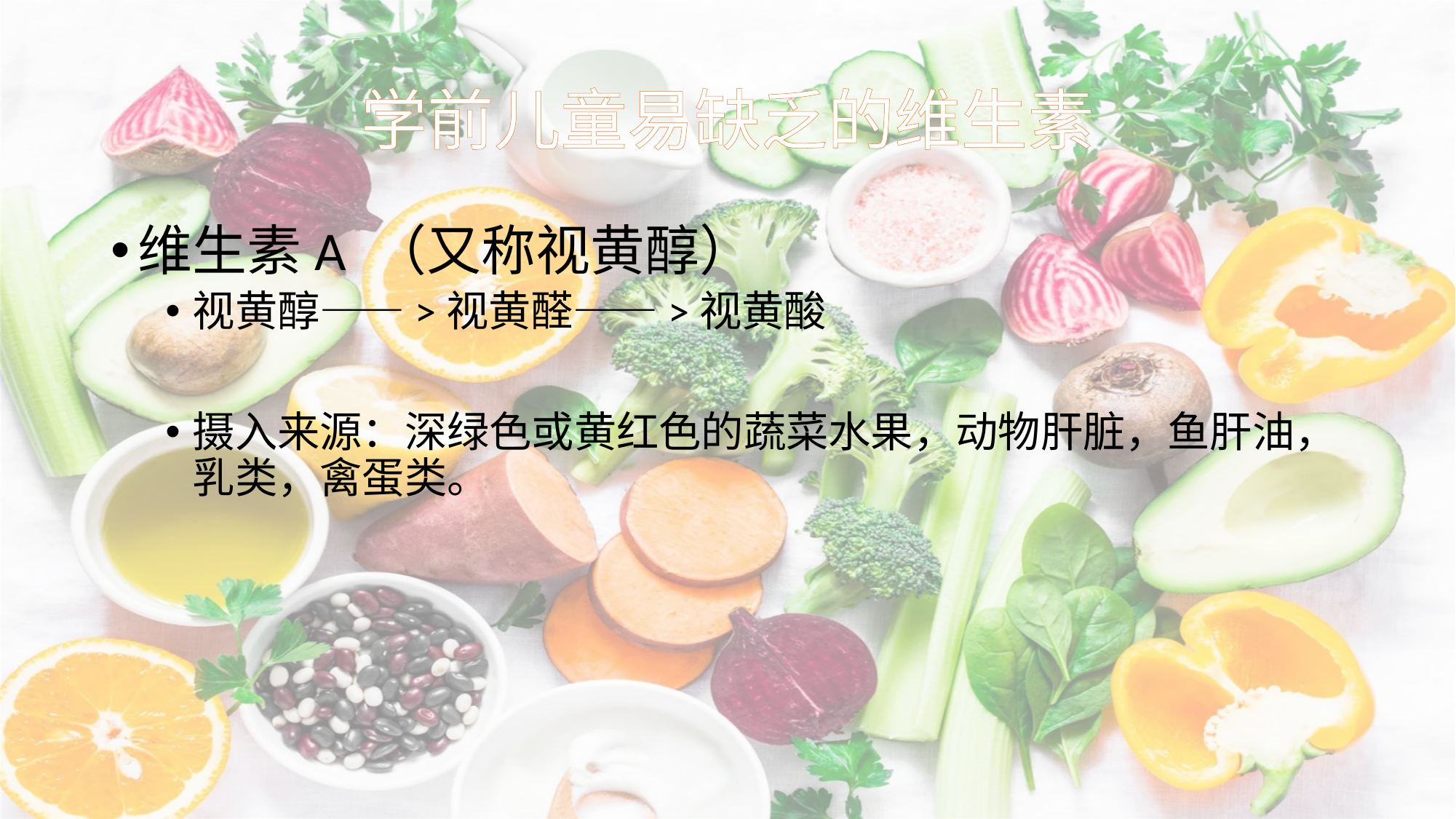

# 学前儿童易缺乏的维生素
维生素A （又称视黄醇）
视黄醇——>视黄醛——>视黄酸

摄入来源：深绿色或黄红色的蔬菜水果，动物肝脏，鱼肝油，乳类，禽蛋类。